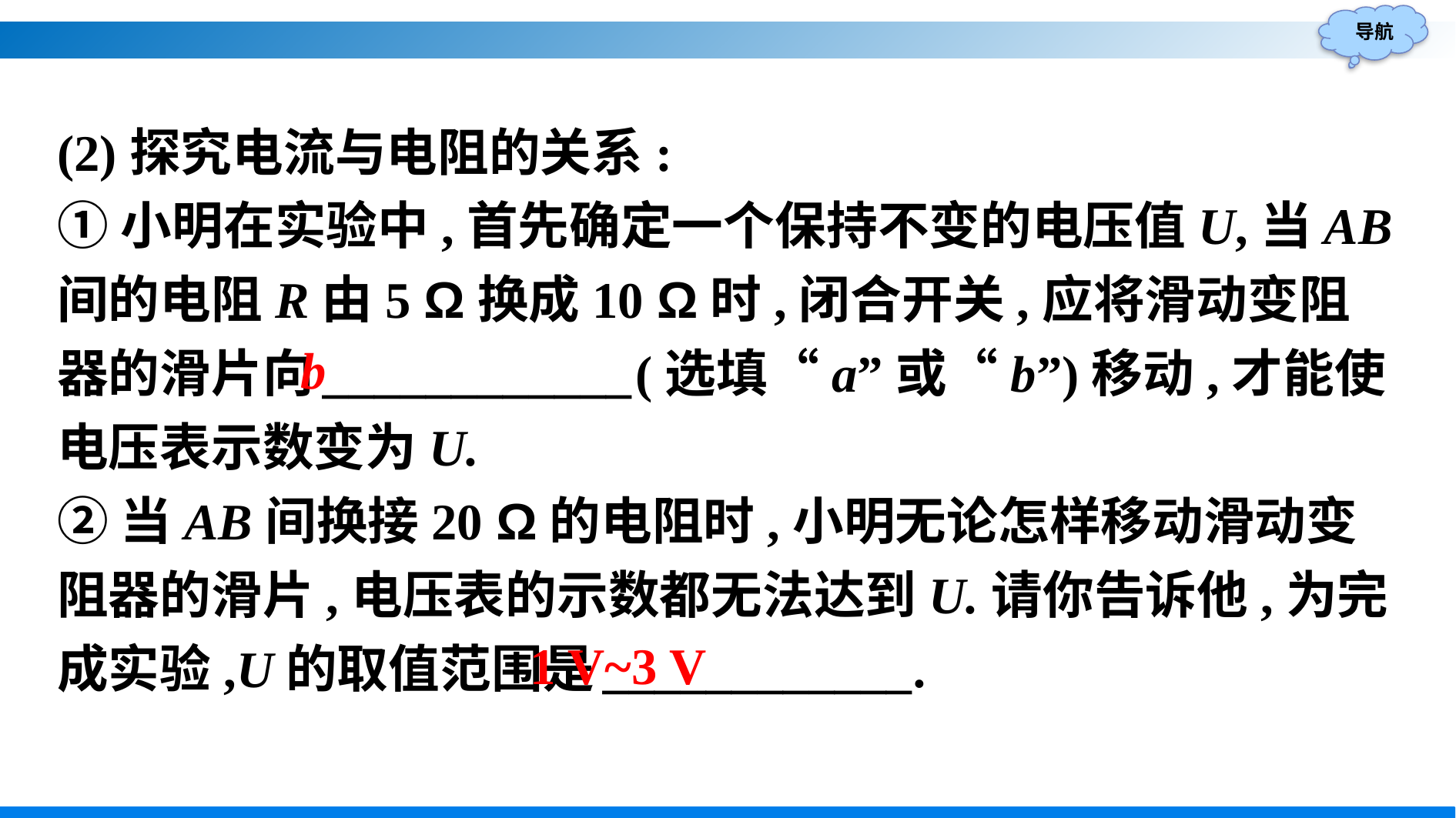

(2)探究电流与电阻的关系:
①小明在实验中,首先确定一个保持不变的电压值U,当AB间的电阻R由5 Ω换成10 Ω时,闭合开关,应将滑动变阻器的滑片向____________(选填“a”或“b”)移动,才能使电压表示数变为U.
②当AB间换接20 Ω的电阻时,小明无论怎样移动滑动变阻器的滑片,电压表的示数都无法达到U.请你告诉他,为完成实验,U的取值范围是____________.
b
1 V~3 V